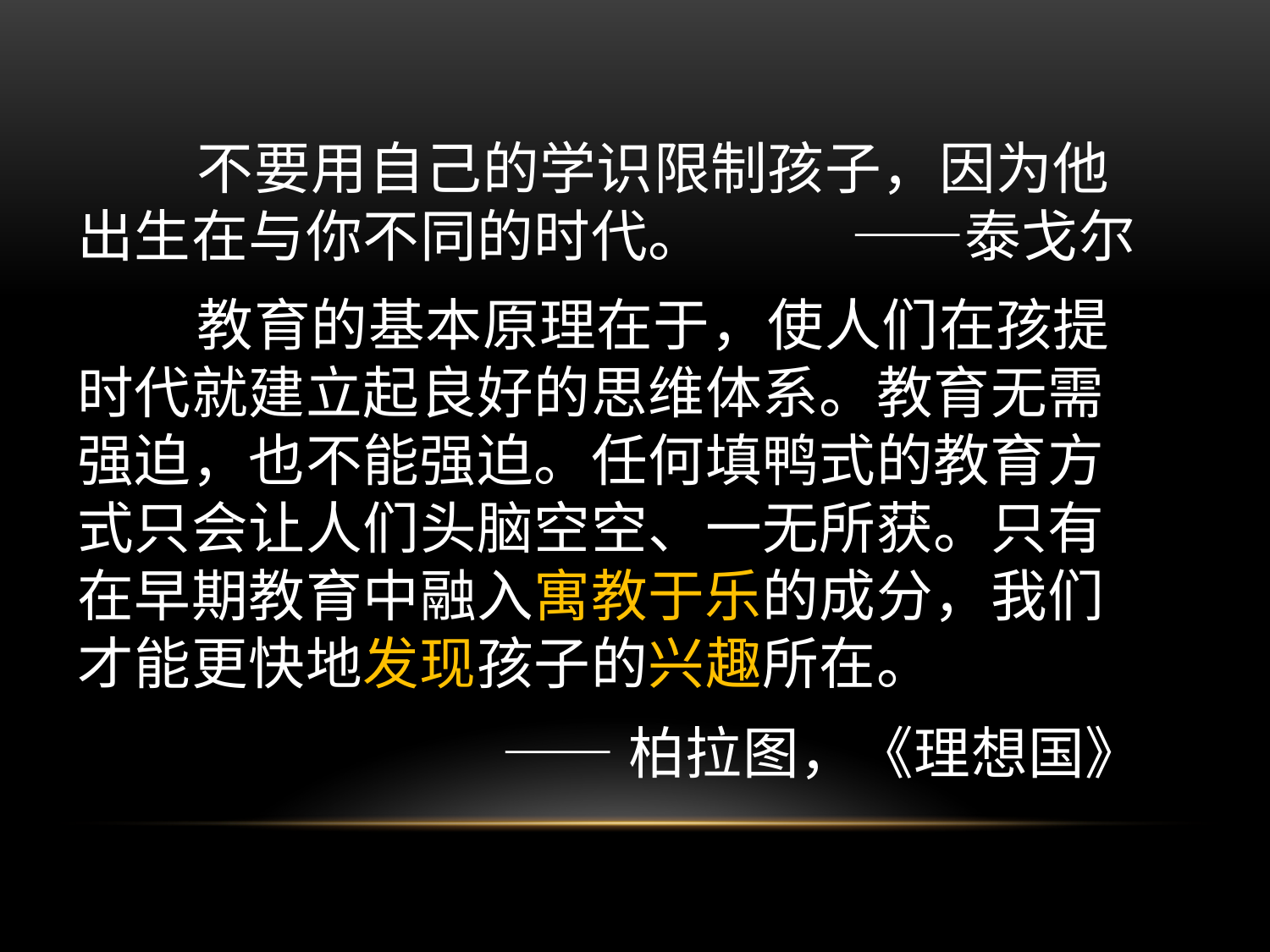

不要用自己的学识限制孩子，因为他出生在与你不同的时代。           ——泰戈尔
        教育的基本原理在于，使人们在孩提时代就建立起良好的思维体系。教育无需强迫，也不能强迫。任何填鸭式的教育方式只会让人们头脑空空、一无所获。只有在早期教育中融入寓教于乐的成分，我们才能更快地发现孩子的兴趣所在。
                                ——柏拉图，《理想国》